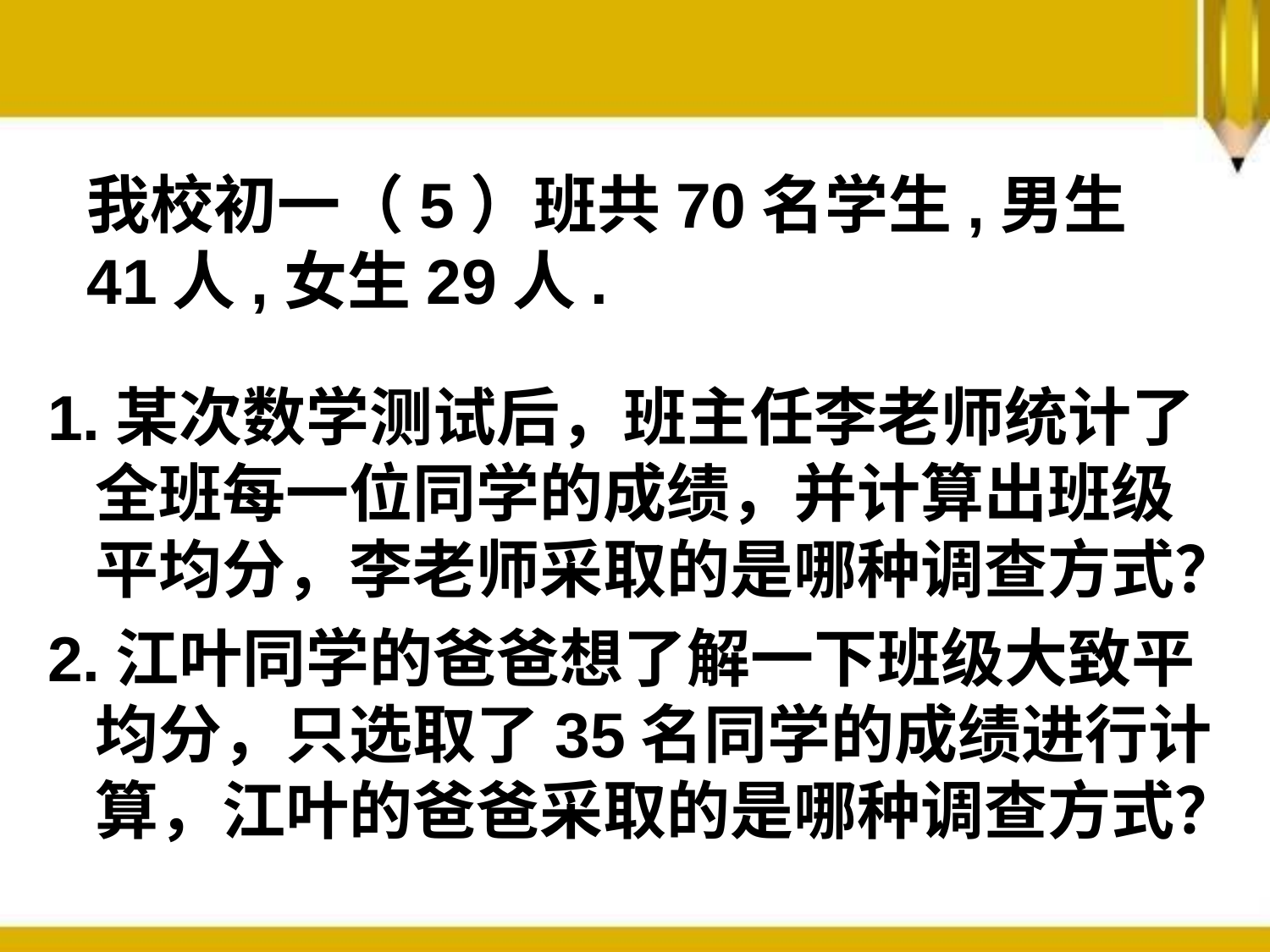

# 我校初一（5）班共70名学生,男生41人,女生29人.
1.某次数学测试后，班主任李老师统计了全班每一位同学的成绩，并计算出班级平均分，李老师采取的是哪种调查方式？
2.江叶同学的爸爸想了解一下班级大致平均分，只选取了35名同学的成绩进行计算，江叶的爸爸采取的是哪种调查方式？